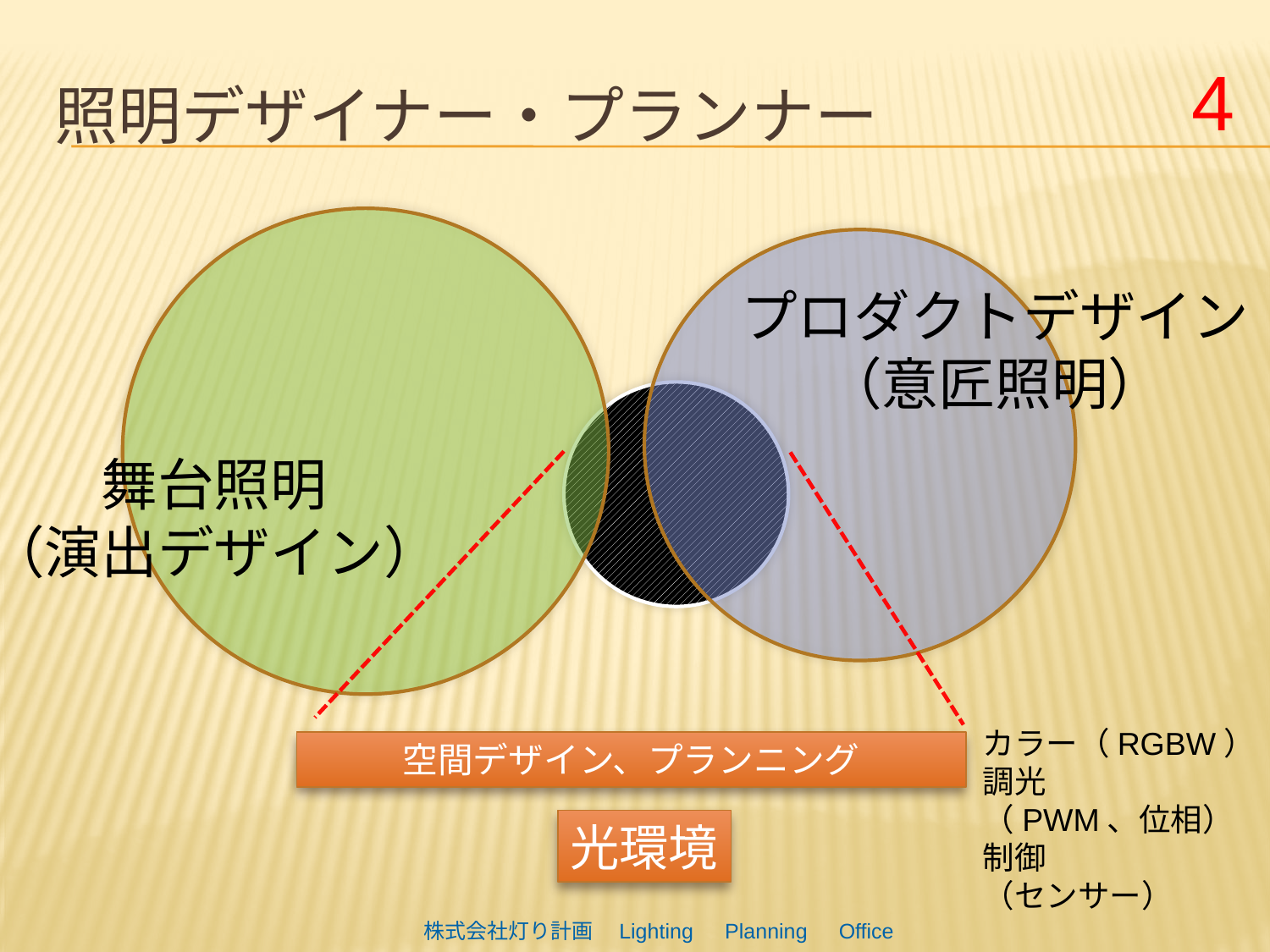

4
# 照明デザイナー・プランナー

プロダクトデザイン
（意匠照明）

舞台照明
（演出デザイン）
カラー（RGBW）
調光
（PWM、位相）
制御
（センサー）
空間デザイン、プランニング
光環境
株式会社灯り計画　Lighting　Planning　Office